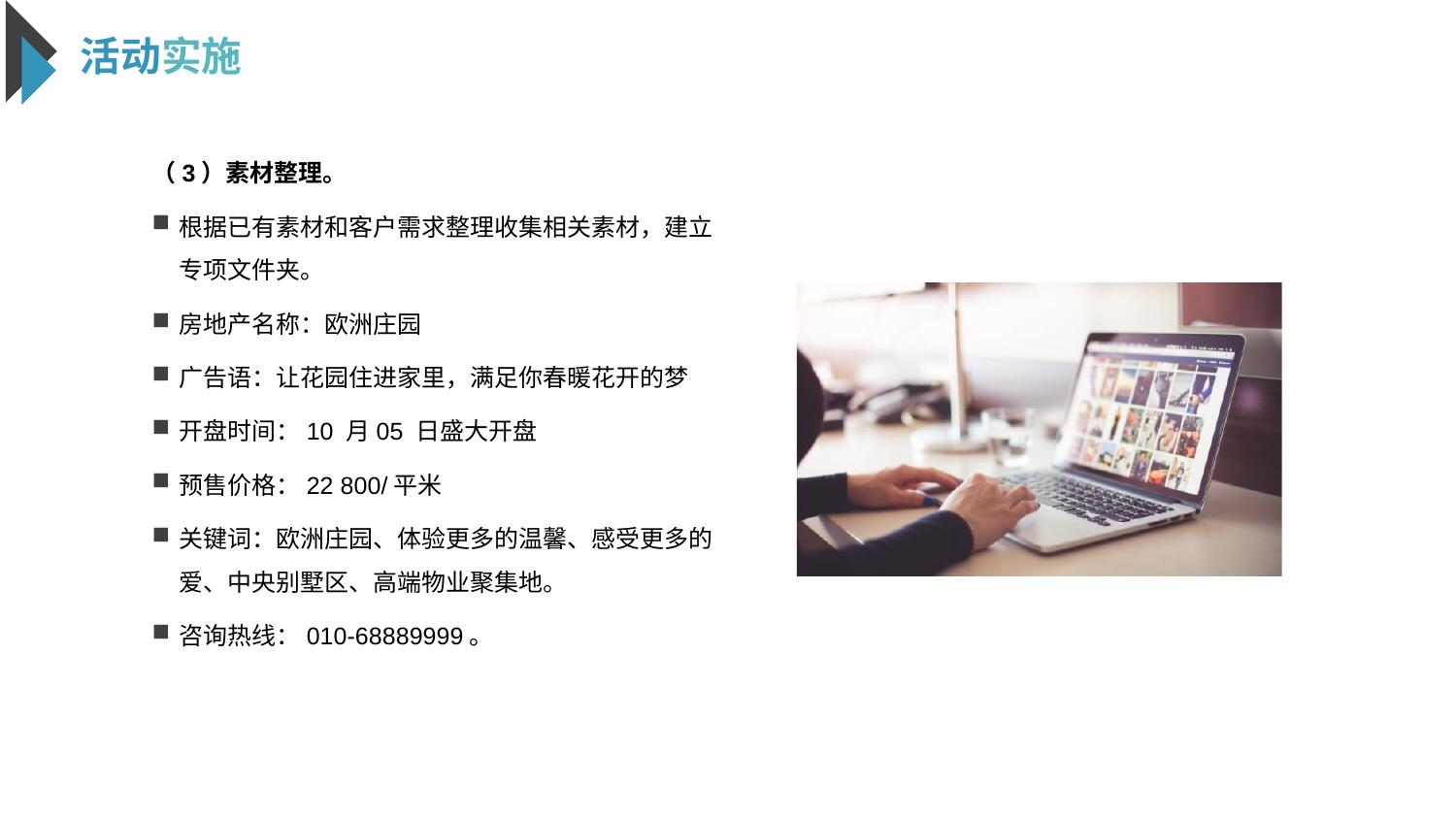

活动实施

（3）素材整理。
根据已有素材和客户需求整理收集相关素材，建立专项文件夹。
房地产名称：欧洲庄园
广告语：让花园住进家里，满足你春暖花开的梦
开盘时间：10 月05 日盛大开盘
预售价格：22 800/平米
关键词：欧洲庄园、体验更多的温馨、感受更多的爱、中央别墅区、高端物业聚集地。
咨询热线：010-68889999。